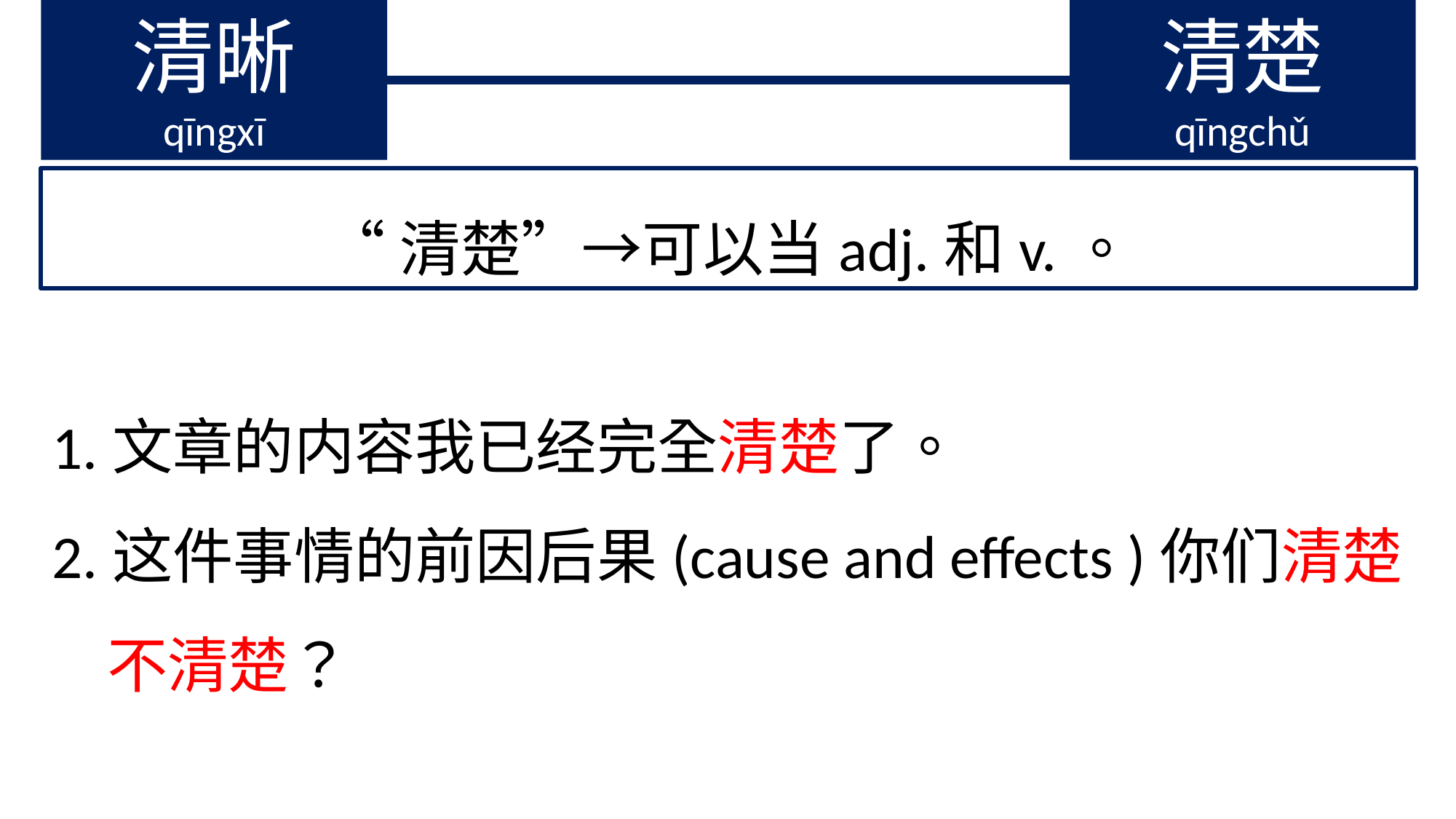

清晰
qīngxī
清楚
qīngchǔ
“清楚”→可以当adj.和v.。
1.文章的内容我已经完全清楚了。
2.这件事情的前因后果(cause and effects )你们清楚
   不清楚？